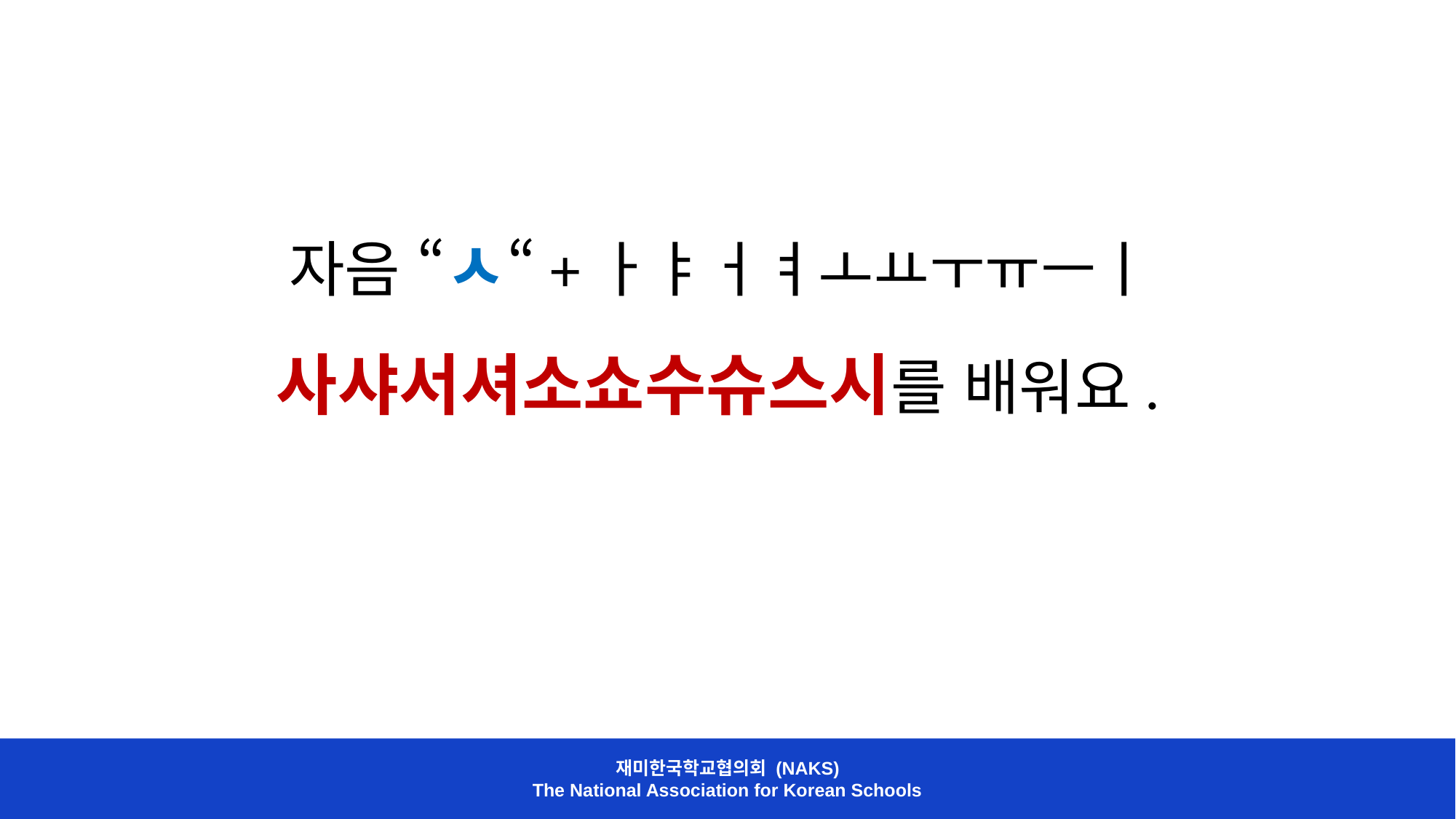

자음 “ㅅ“+ㅏㅑㅓㅕㅗㅛㅜㅠㅡㅣ
사샤서셔소쇼수슈스시를 배워요.
재미한국학교협의회 (NAKS)
The National Association for Korean Schools